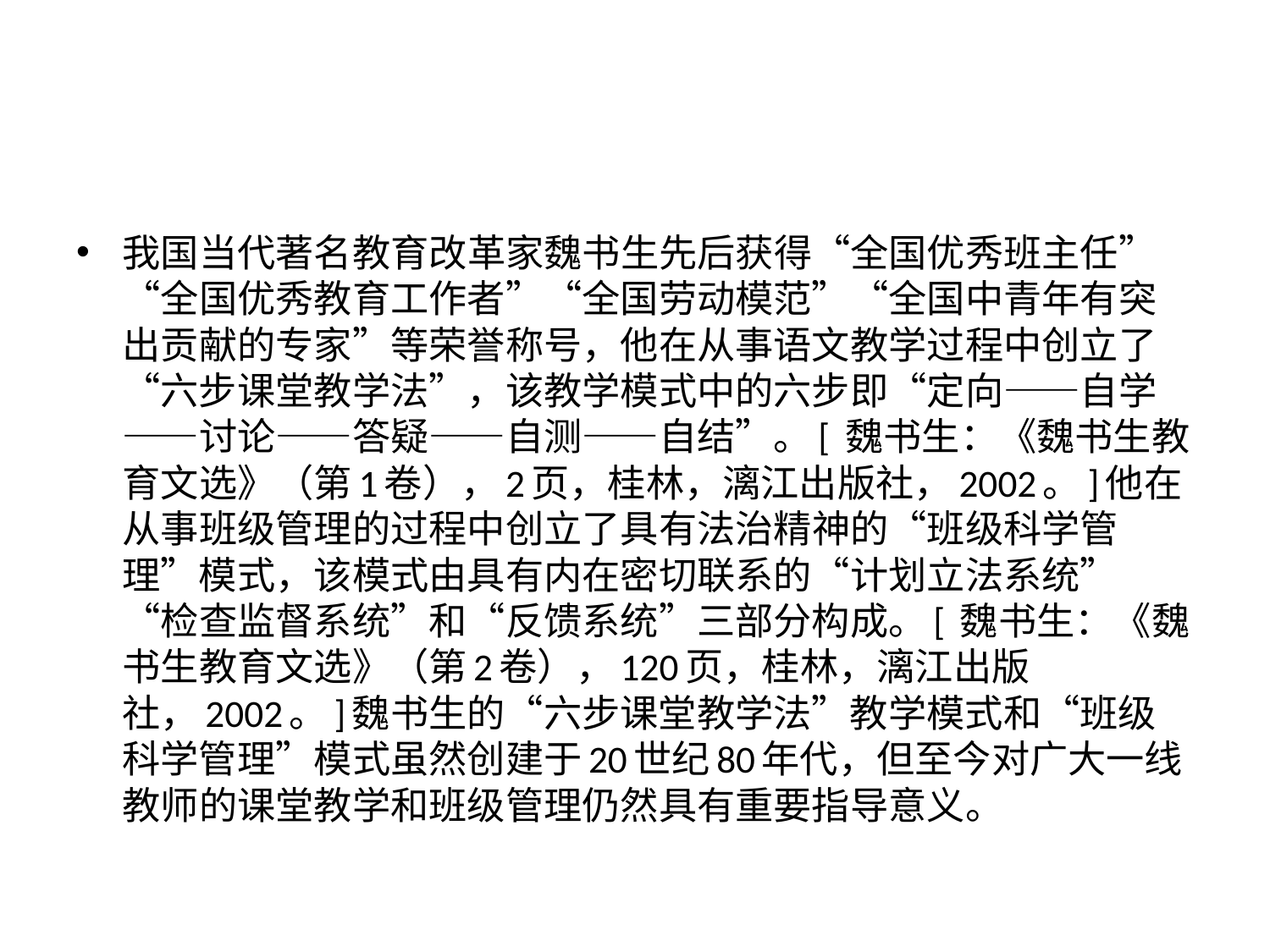

#
我国当代著名教育改革家魏书生先后获得“全国优秀班主任”“全国优秀教育工作者”“全国劳动模范”“全国中青年有突出贡献的专家”等荣誉称号，他在从事语文教学过程中创立了“六步课堂教学法”，该教学模式中的六步即“定向——自学——讨论——答疑——自测——自结”。[ 魏书生：《魏书生教育文选》（第1卷），2页，桂林，漓江出版社，2002。]他在从事班级管理的过程中创立了具有法治精神的“班级科学管理”模式，该模式由具有内在密切联系的“计划立法系统”“检查监督系统”和“反馈系统”三部分构成。[ 魏书生：《魏书生教育文选》（第2卷），120页，桂林，漓江出版社，2002。]魏书生的“六步课堂教学法”教学模式和“班级科学管理”模式虽然创建于20世纪80年代，但至今对广大一线教师的课堂教学和班级管理仍然具有重要指导意义。